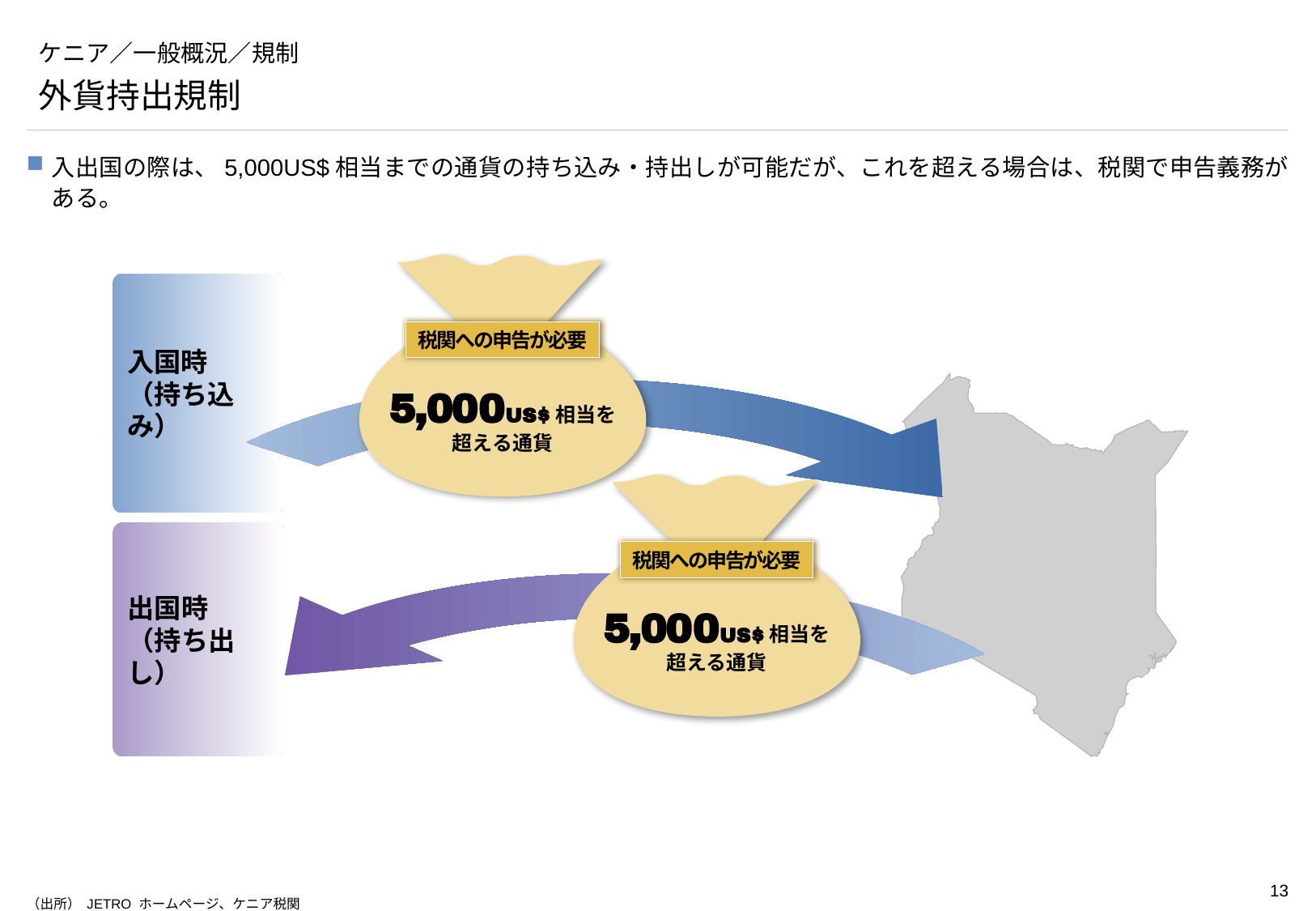

# ケニア／一般概況／規制
外貨持出規制
入出国の際は、5,000US$相当までの通貨の持ち込み・持出しが可能だが、これを超える場合は、税関で申告義務がある。

税関への申告が必要
5,000US$相当を
超える通貨

入国時
（持ち込み）

税関への申告が必要
5,000US$相当を
超える通貨
出国時
（持ち出し）

（出所） JETRO ホームページ、ケニア税関
https://www.kra.go.ke/images/publications/KRA-Passenger-Handbook.pdf